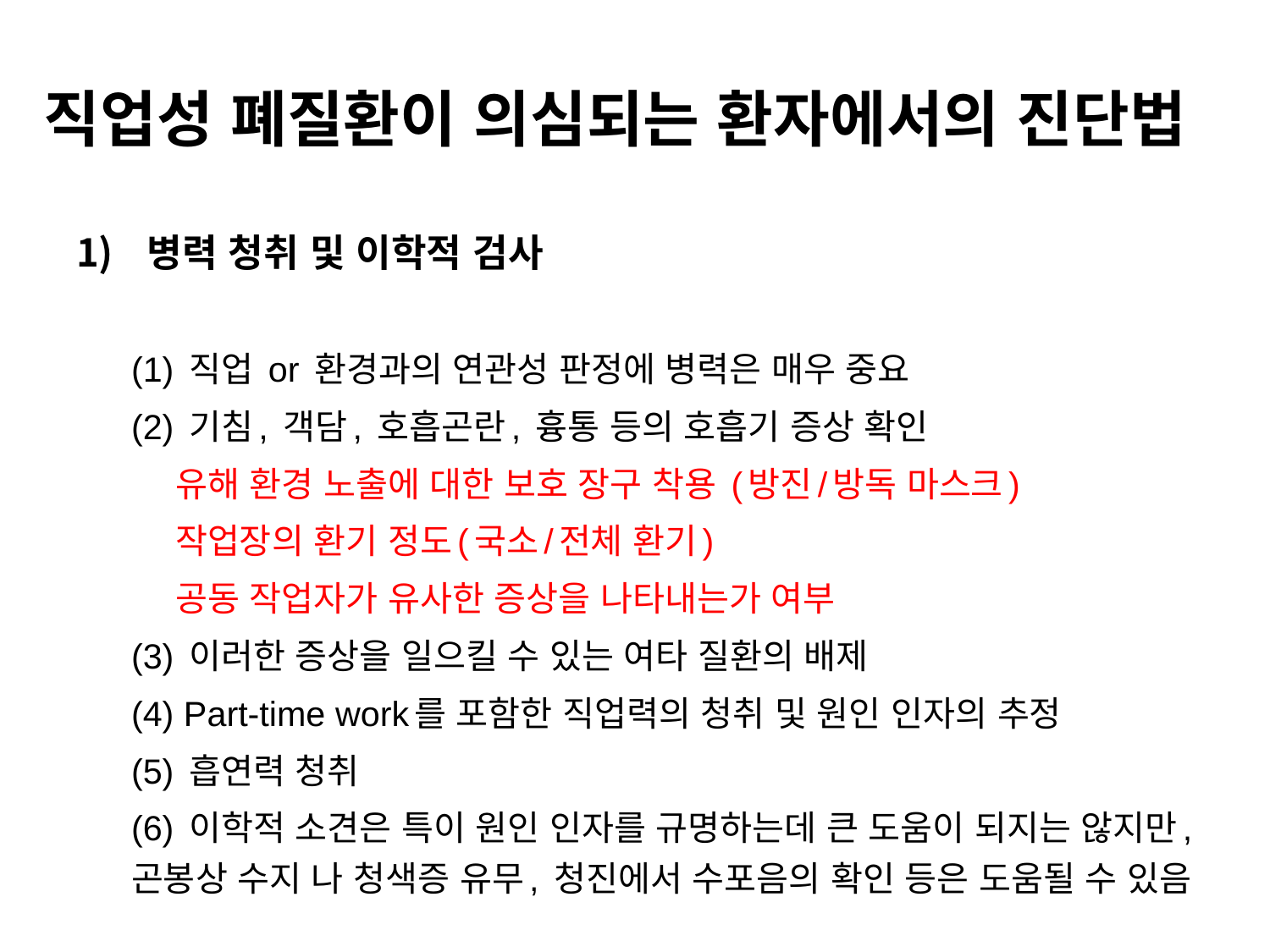

# 직업성 폐질환이 의심되는 환자에서의 진단법
병력 청취 및 이학적 검사

(1) 직업 or 환경과의 연관성 판정에 병력은 매우 중요
(2) 기침, 객담, 호흡곤란, 흉통 등의 호흡기 증상 확인
    유해 환경 노출에 대한 보호 장구 착용 (방진/방독 마스크)
    작업장의 환기 정도(국소/전체 환기)
    공동 작업자가 유사한 증상을 나타내는가 여부
(3) 이러한 증상을 일으킬 수 있는 여타 질환의 배제
(4) Part-time work를 포함한 직업력의 청취 및 원인 인자의 추정
(5) 흡연력 청취
(6) 이학적 소견은 특이 원인 인자를 규명하는데 큰 도움이 되지는 않지만,  곤봉상 수지 나 청색증 유무, 청진에서 수포음의 확인 등은 도움될 수 있음